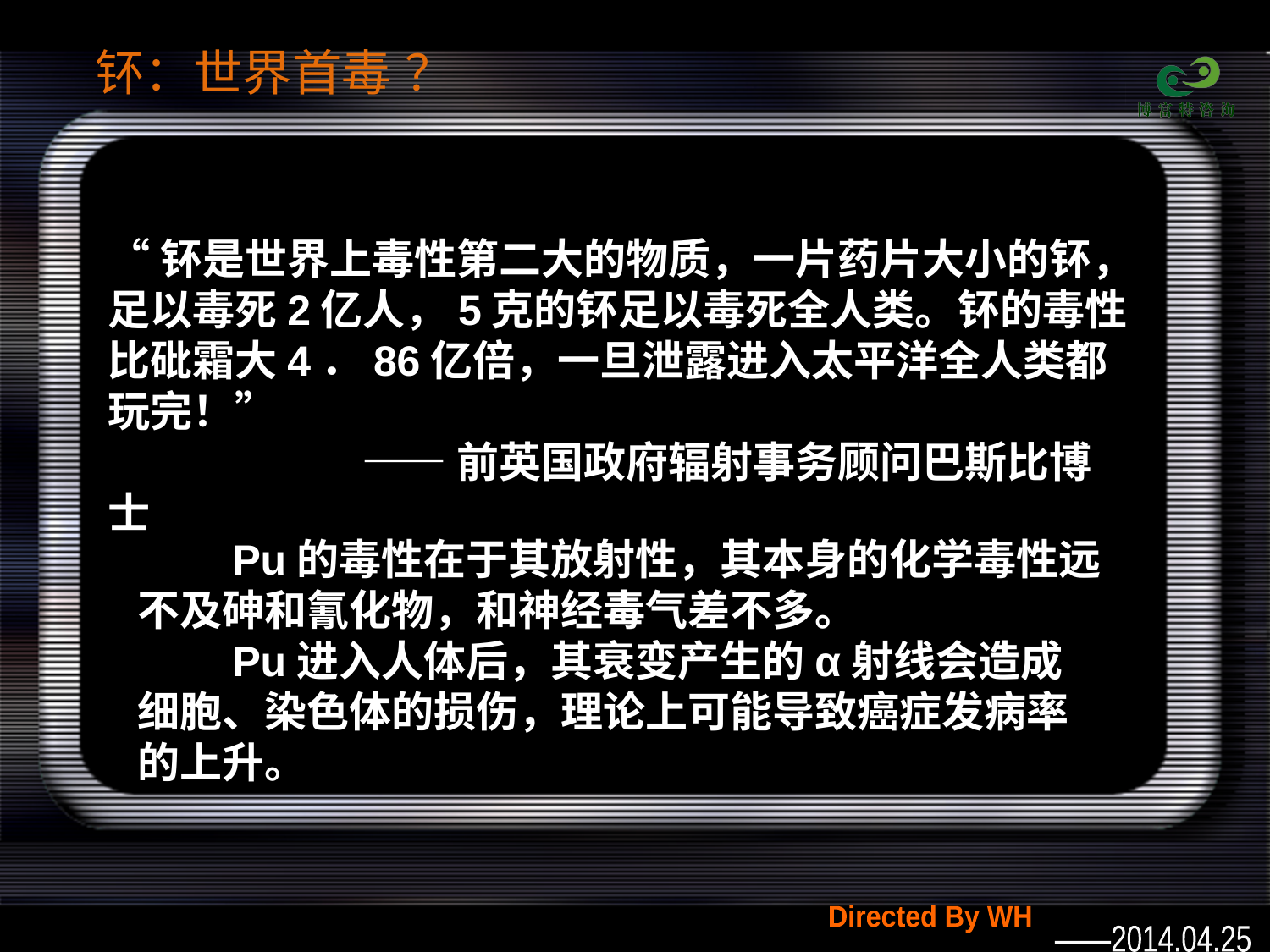

# 钚：世界首毒
？
“钚是世界上毒性第二大的物质，一片药片大小的钚，足以毒死2亿人，5克的钚足以毒死全人类。钚的毒性比砒霜大4．86亿倍，一旦泄露进入太平洋全人类都玩完！”
		——前英国政府辐射事务顾问巴斯比博士
        Pu的毒性在于其放射性，其本身的化学毒性远不及砷和氰化物，和神经毒气差不多。
        Pu进入人体后，其衰变产生的α射线会造成细胞、染色体的损伤，理论上可能导致癌症发病率的上升。